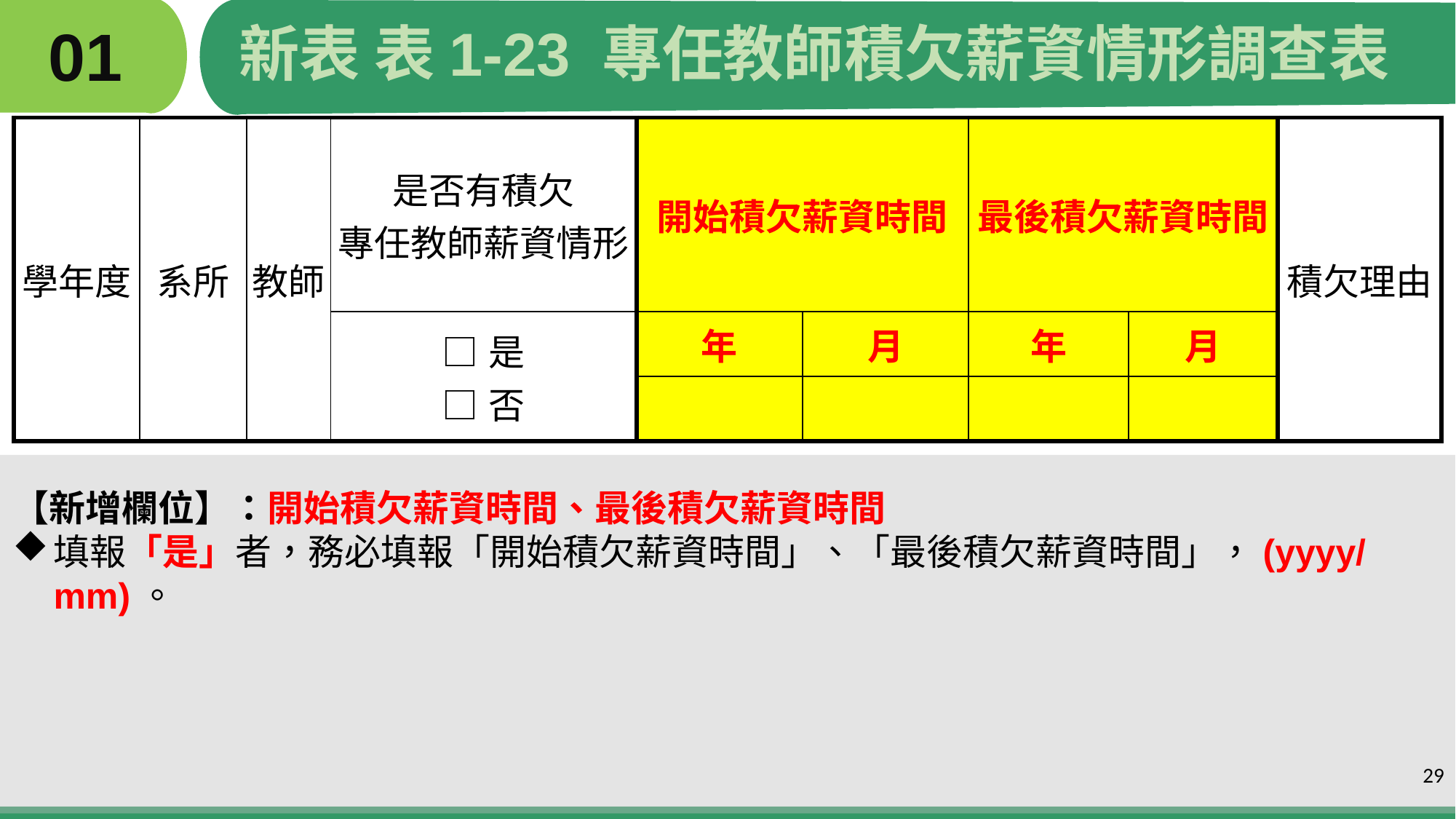

# 01
新表 表1-23 專任教師積欠薪資情形調查表
| 學年度 | 系所 | 教師 | 是否有積欠 專任教師薪資情形 | 開始積欠薪資時間 |  | 最後積欠薪資時間 |  | 積欠理由 |
| --- | --- | --- | --- | --- | --- | --- | --- | --- |
|  |  |  | □是 □否 | 年 | 月 | 年 | 月 |  |
|  |  |  |  |  |  |  |  |  |
【新增欄位】：開始積欠薪資時間、最後積欠薪資時間
填報「是」者，務必填報「開始積欠薪資時間」、「最後積欠薪資時間」，(yyyy/mm)。
29